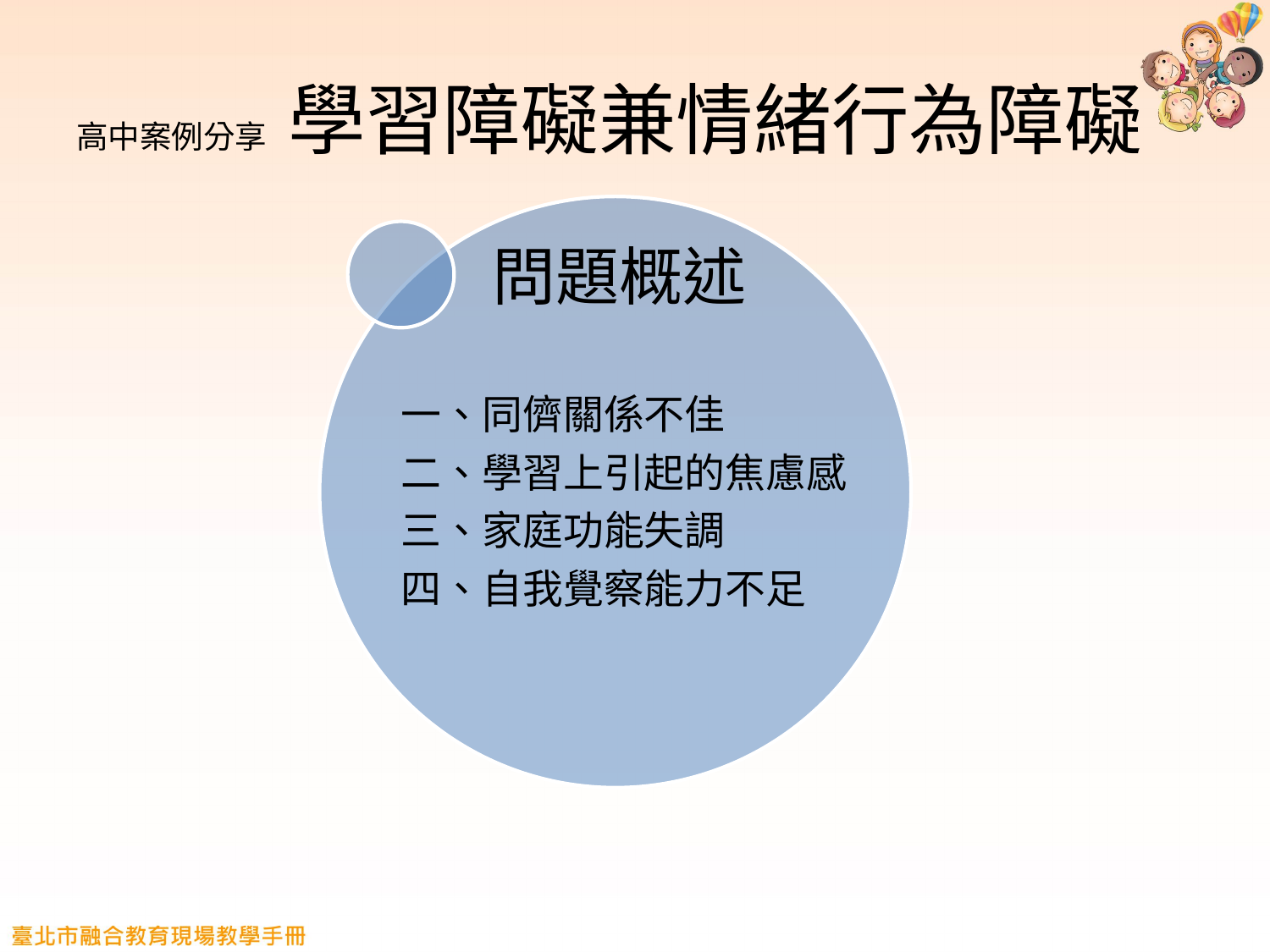

# 高中案例分享   學習障礙兼情緒行為障礙
問題概述
一、同儕關係不佳
二、學習上引起的焦慮感
三、家庭功能失調
四、自我覺察能力不足